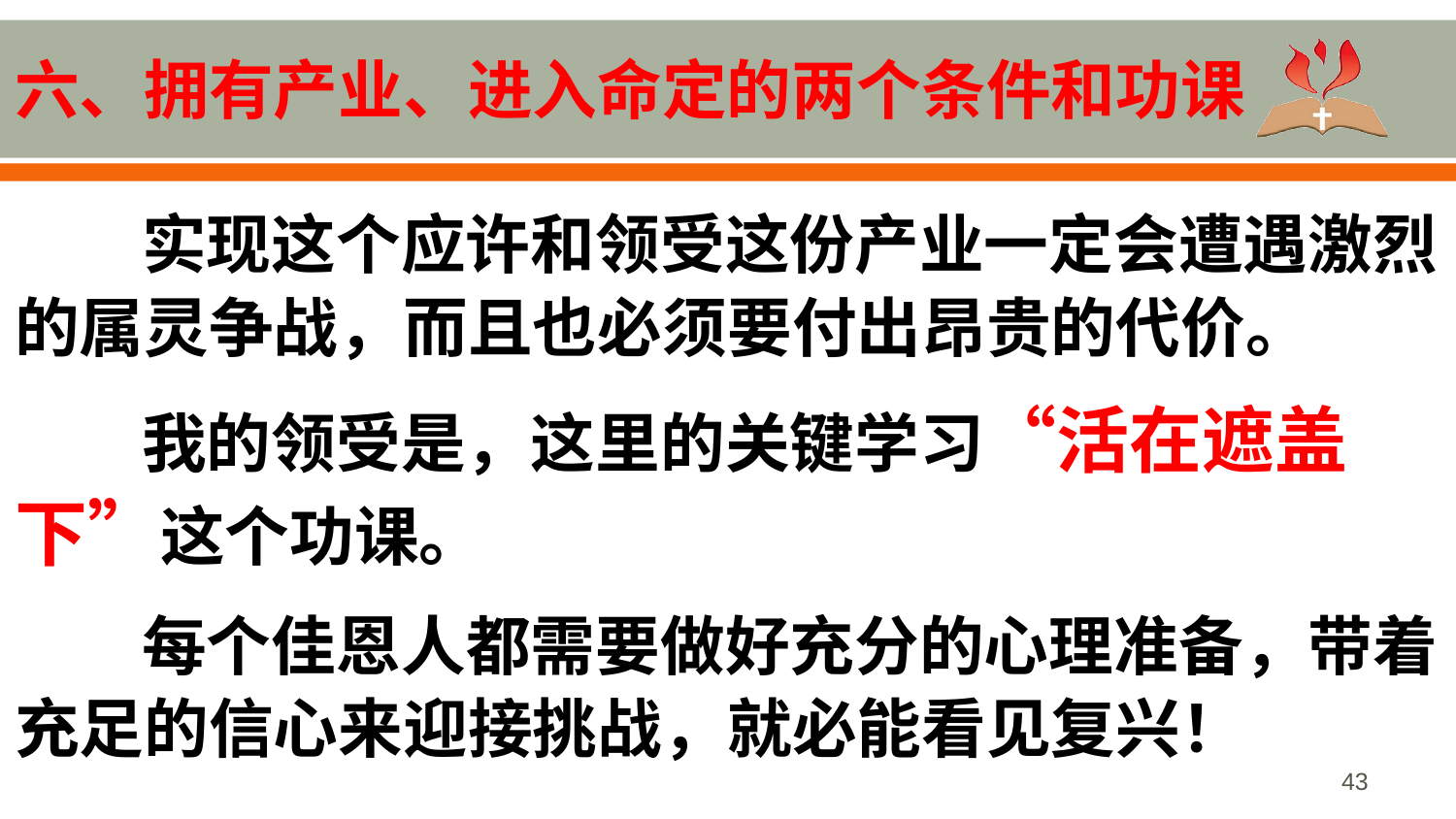

# 六、拥有产业、进入命定的两个条件和功课
实现这个应许和领受这份产业一定会遭遇激烈的属灵争战，而且也必须要付出昂贵的代价。
我的领受是，这里的关键学习“活在遮盖下”这个功课。
每个佳恩人都需要做好充分的心理准备，带着充足的信心来迎接挑战，就必能看见复兴！

43